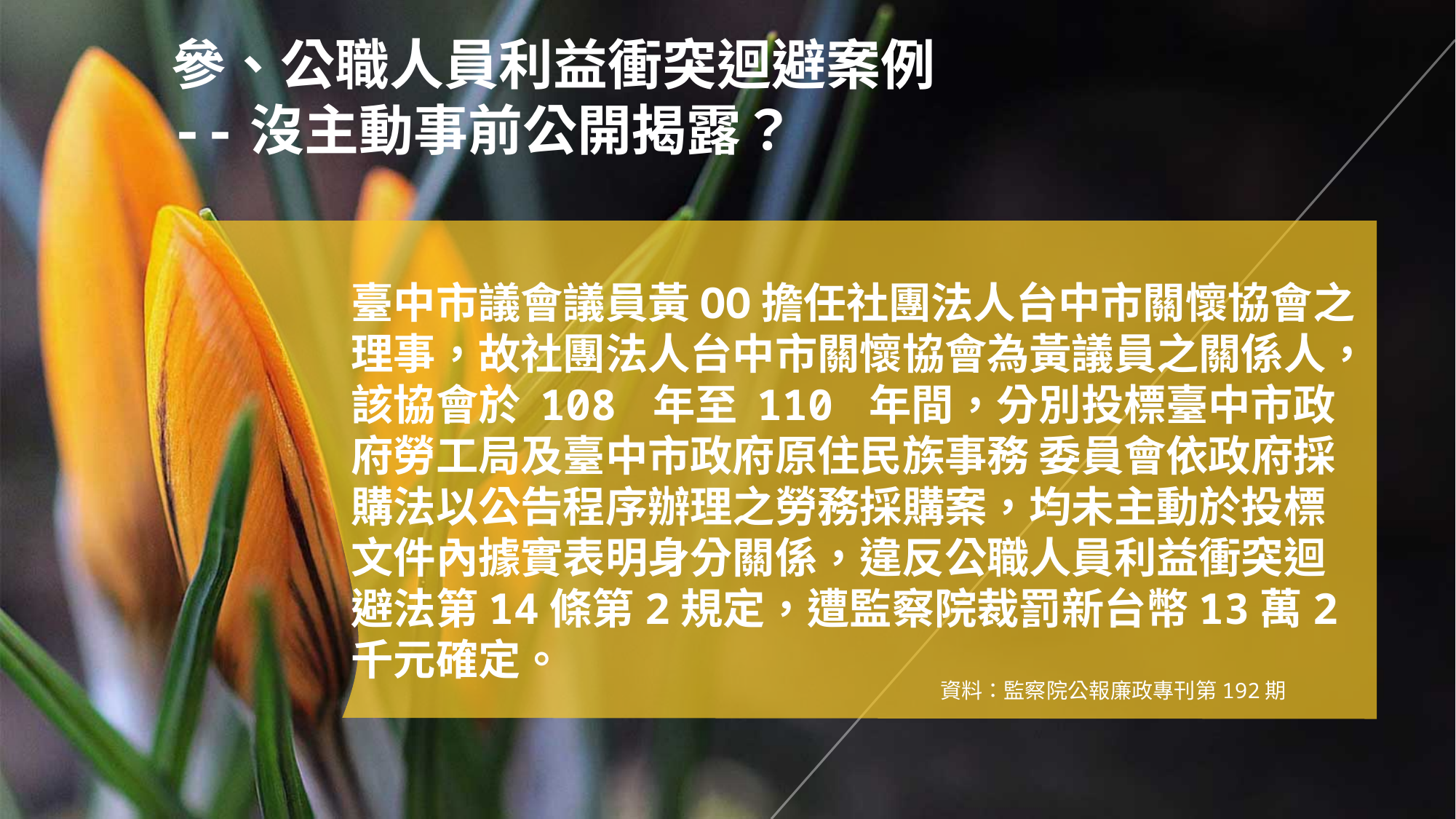

參、公職人員利益衝突迴避案例
--沒主動事前公開揭露？

臺中市議會議員黃OO擔任社團法人台中市關懷協會之理事，故社團法人台中市關懷協會為黃議員之關係人，該協會於 108 年至 110 年間，分別投標臺中市政府勞工局及臺中市政府原住民族事務 委員會依政府採購法以公告程序辦理之勞務採購案，均未主動於投標文件內據實表明身分關係，違反公職人員利益衝突迴避法第14條第2規定，遭監察院裁罰新台幣13萬2千元確定。
資料：監察院公報廉政專刊第192期